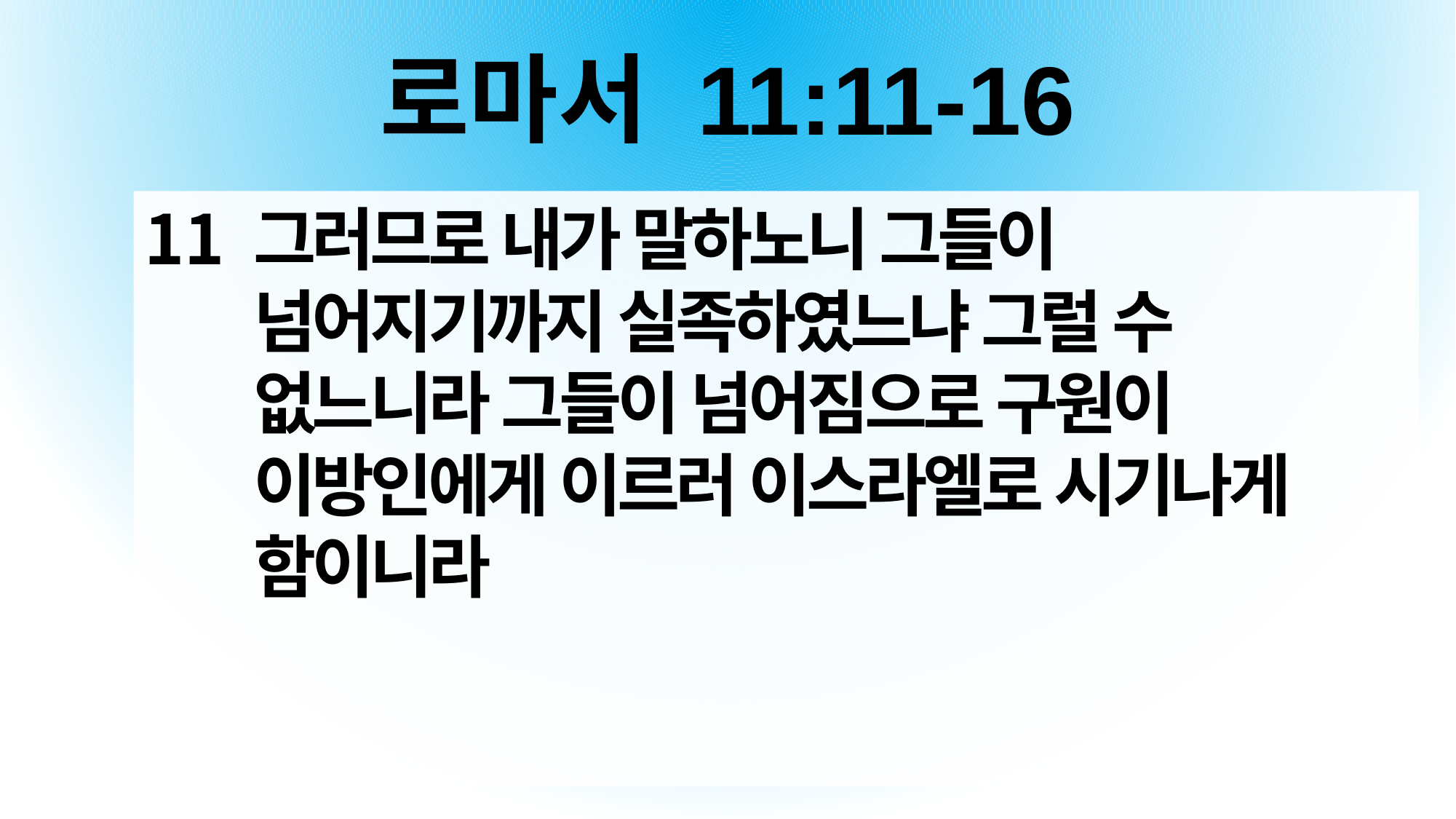

# 로마서 11:11-16
그러므로 내가 말하노니 그들이 넘어지기까지 실족하였느냐 그럴 수 없느니라 그들이 넘어짐으로 구원이 이방인에게 이르러 이스라엘로 시기나게 함이니라